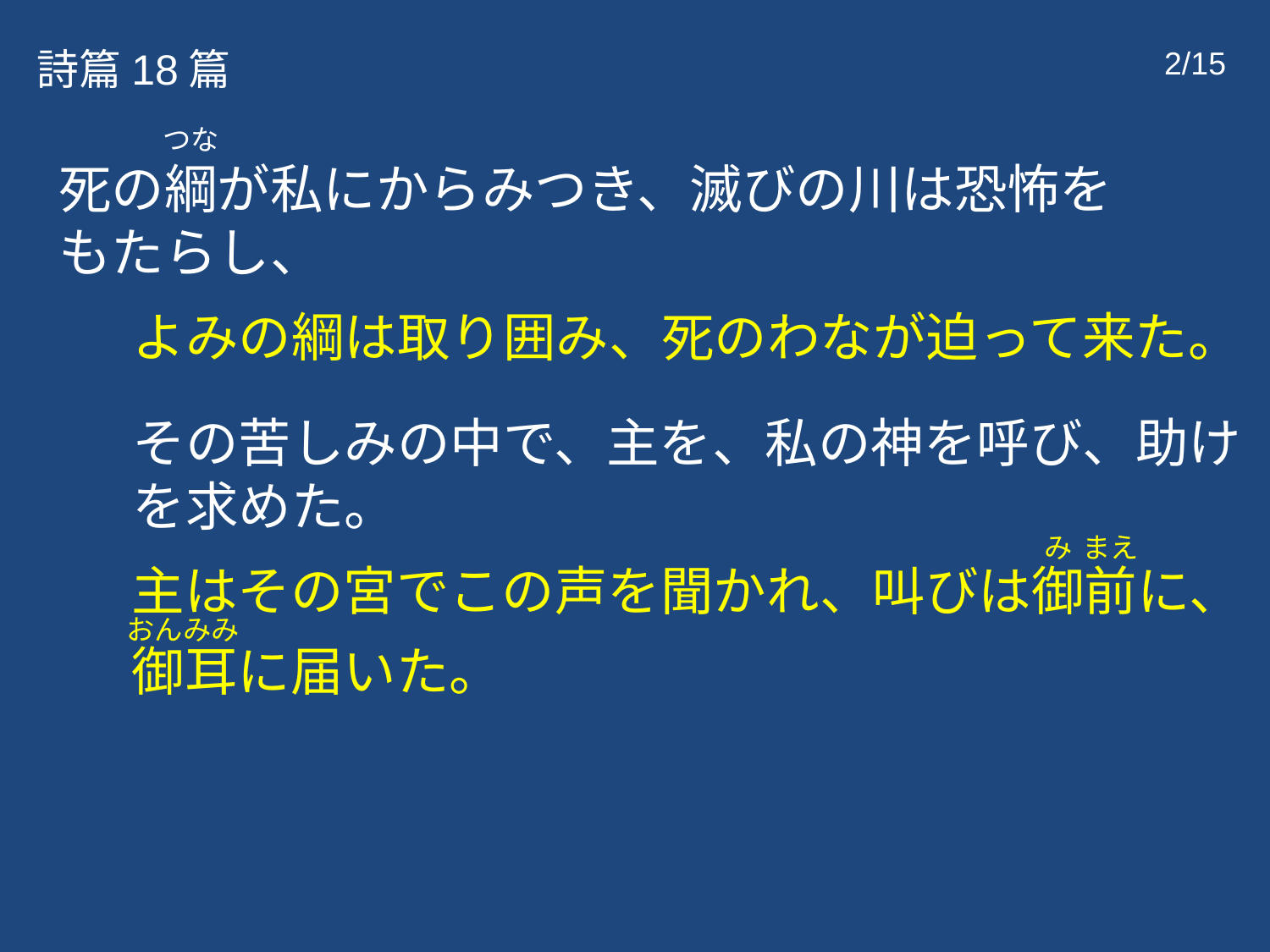

詩篇18篇
2/15
つな
死の綱が私にからみつき、滅びの川は恐怖を　　もたらし、
よみの綱は取り囲み、死のわなが迫って来た。
その苦しみの中で、主を、私の神を呼び、助けを求めた。
主はその宮でこの声を聞かれ、叫びは御前に、
御耳に届いた。
み  まえ
おんみみ